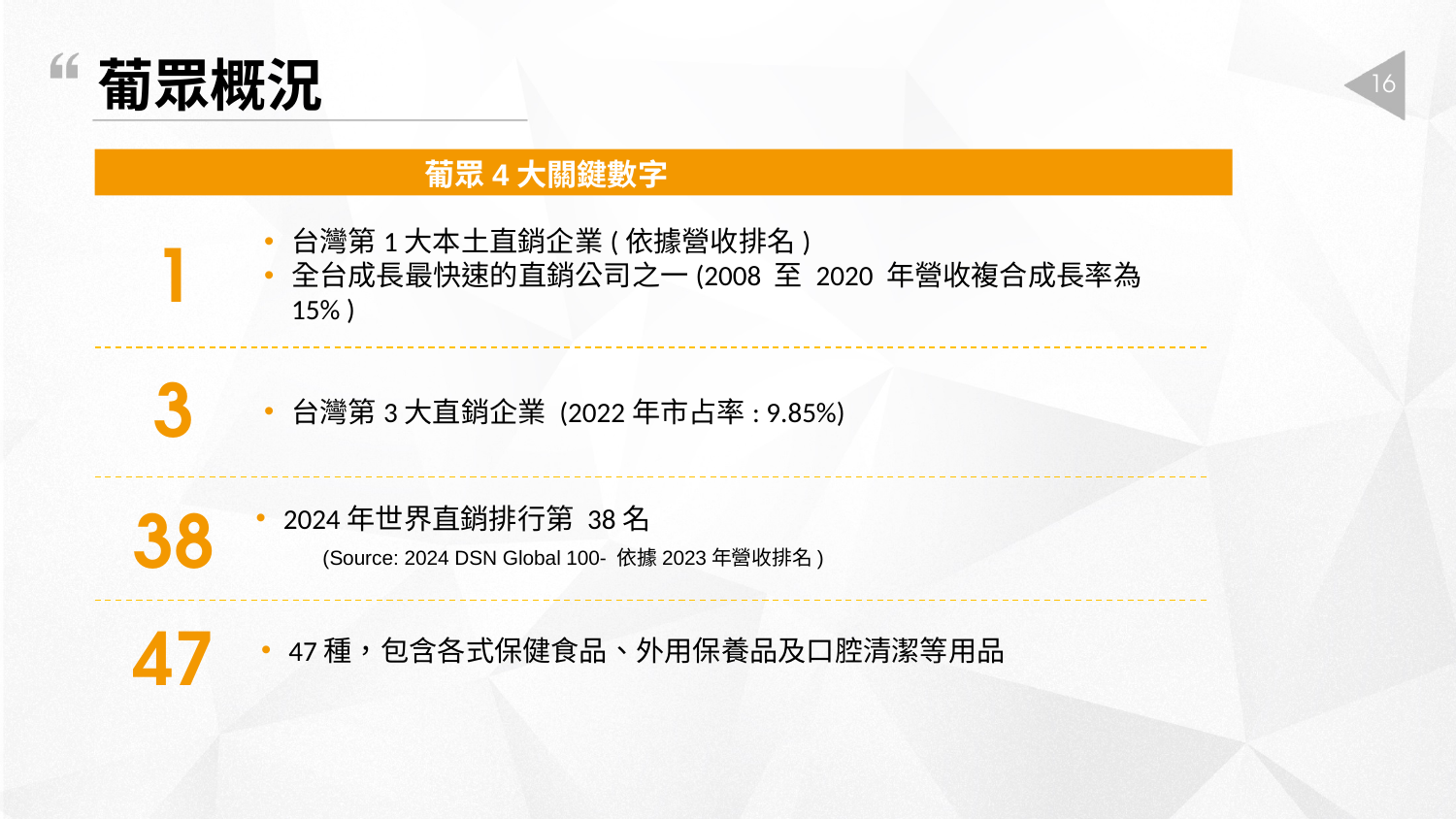

葡眾概況
16
葡眾4大關鍵數字

1
台灣第1大本土直銷企業(依據營收排名)
全台成長最快速的直銷公司之一(2008 至 2020 年營收複合成長率為15% )
3
台灣第3大直銷企業 (2022年市占率: 9.85%)
38
2024年世界直銷排行第 38名
(Source: 2024 DSN Global 100- 依據2023年營收排名)
47
47種，包含各式保健食品、外用保養品及口腔清潔等用品